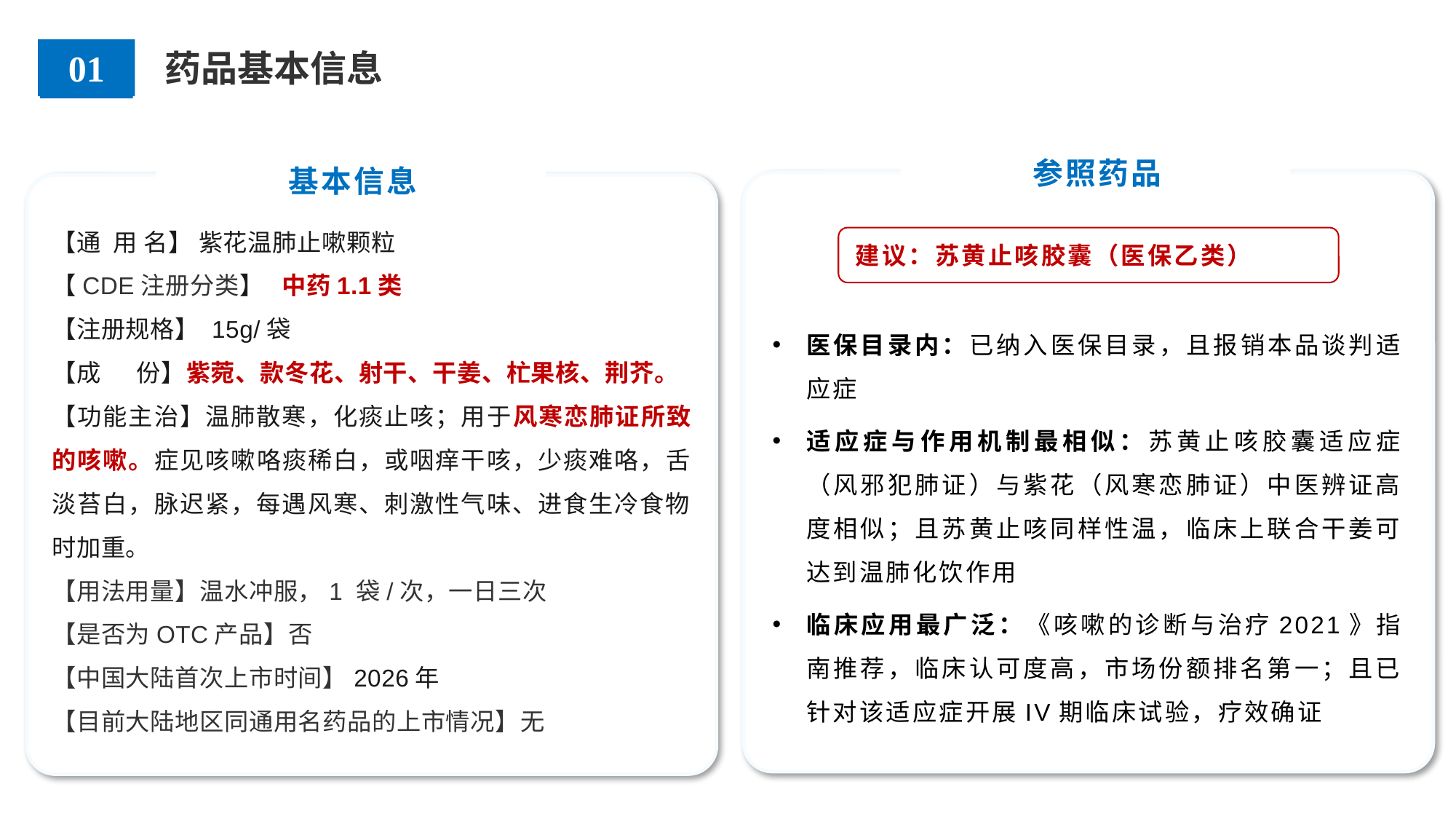

01
药品基本信息
参照药品

建议：苏黄止咳胶囊（医保乙类）
医保目录内：已纳入医保目录，且报销本品谈判适应症
适应症与作用机制最相似：苏黄止咳胶囊适应症（风邪犯肺证）与紫花（风寒恋肺证）中医辨证高度相似；且苏黄止咳同样性温，临床上联合干姜可达到温肺化饮作用
临床应用最广泛：《咳嗽的诊断与治疗2021》指南推荐，临床认可度高，市场份额排名第一；且已针对该适应症开展IV期临床试验，疗效确证
基本信息

【通  用 名】 紫花温肺止嗽颗粒
【CDE注册分类】   中药1.1类
【注册规格】 15g/袋
【成      份】紫菀、款冬花、射干、干姜、杧果核、荆芥。
【功能主治】温肺散寒，化痰止咳；用于风寒恋肺证所致的咳嗽。症见咳嗽咯痰稀白，或咽痒干咳，少痰难咯，舌淡苔白，脉迟紧，每遇风寒、刺激性气味、进食生冷食物时加重。
【用法用量】温水冲服，1 袋/次，一日三次
【是否为OTC产品】否
【中国大陆首次上市时间】2026年
【目前大陆地区同通用名药品的上市情况】无